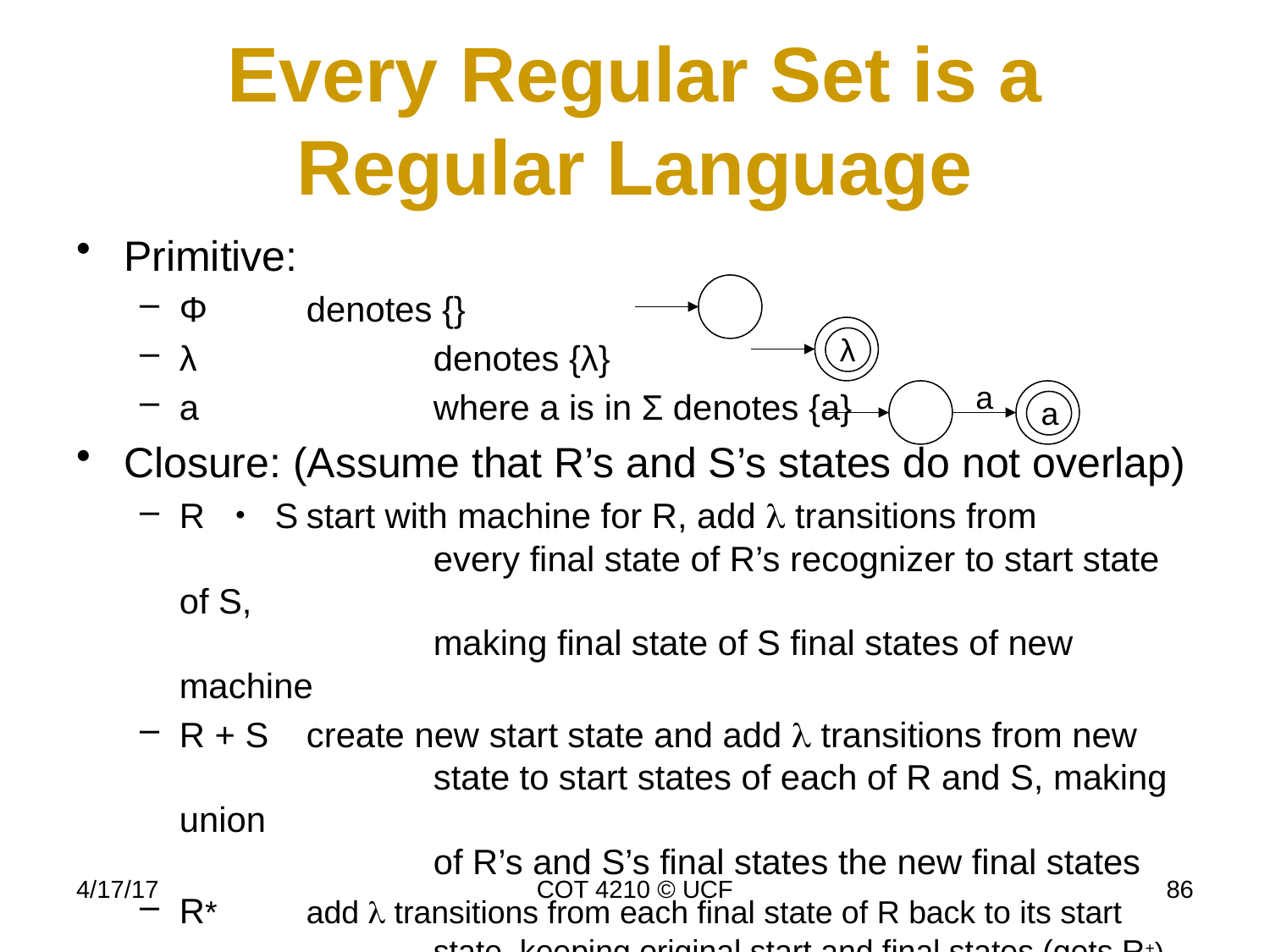

# Every Regular Set is a Regular Language
Primitive:
Φ	denotes {}
λ		denotes {λ}
a		where a is in Σ denotes {a}
Closure: (Assume that R’s and S’s states do not overlap)
R ・ S	start with machine for R, add λ transitions from
		every final state of R’s recognizer to start state of S,
		making final state of S final states of new machine
R + S 	create new start state and add λ transitions from new
		state to start states of each of R and S, making union
		of R’s and S’s final states the new final states
R*	add λ transitions from each final state of R back to its start
		state, keeping original start and final states (gets R+) – FIX?

λ

a

a

4/17/17
COT 4210 © UCF
86